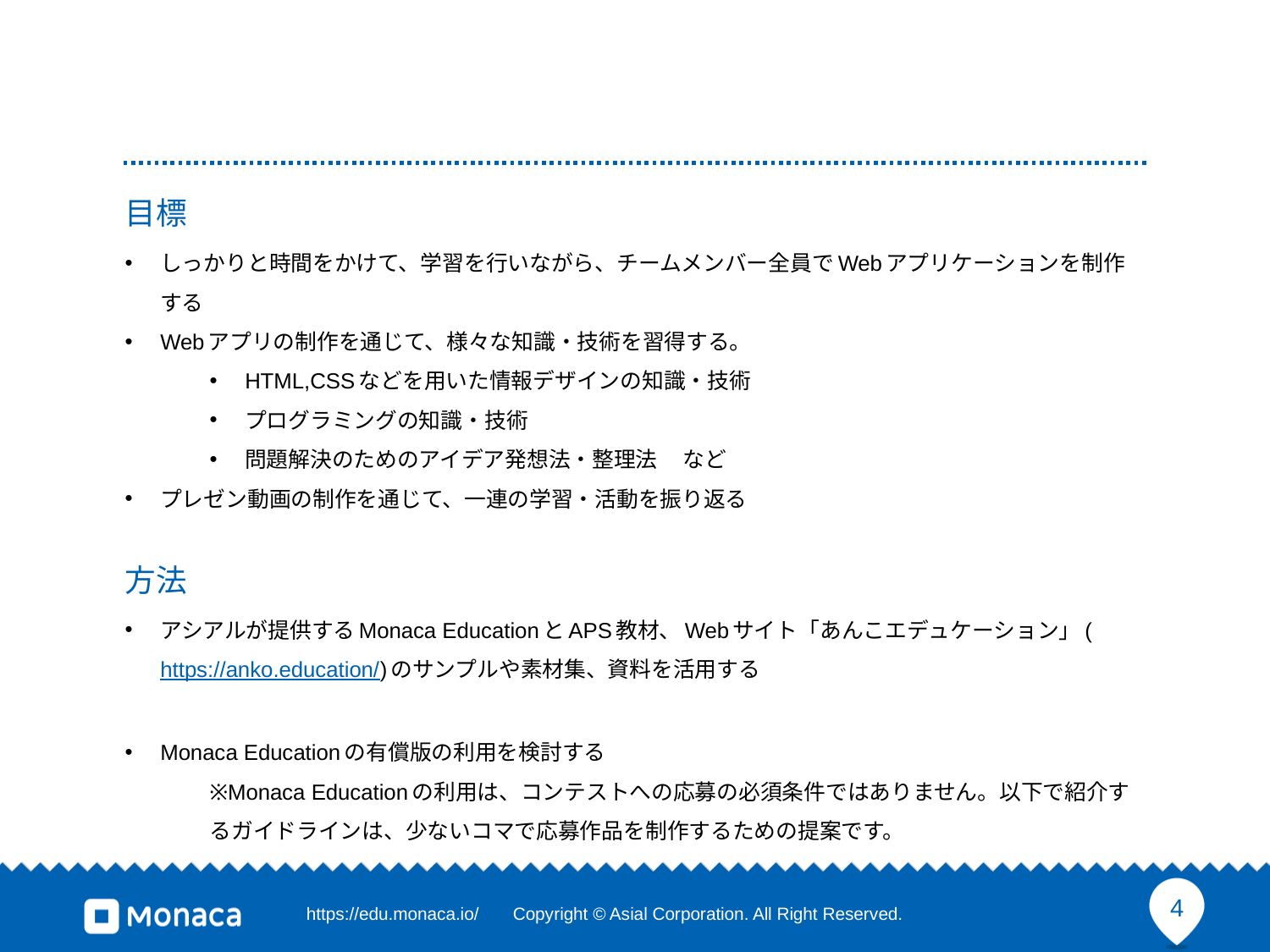

#
目標
しっかりと時間をかけて、学習を行いながら、チームメンバー全員でWebアプリケーションを制作する
Webアプリの制作を通じて、様々な知識・技術を習得する。
HTML,CSSなどを用いた情報デザインの知識・技術
プログラミングの知識・技術
問題解決のためのアイデア発想法・整理法	など
プレゼン動画の制作を通じて、一連の学習・活動を振り返る

方法
アシアルが提供するMonaca EducationとAPS教材、Webサイト「あんこエデュケーション」(https://anko.education/)のサンプルや素材集、資料を活用する

Monaca Educationの有償版の利用を検討する
※Monaca Educationの利用は、コンテストへの応募の必須条件ではありません。以下で紹介するガイドラインは、少ないコマで応募作品を制作するための提案です。